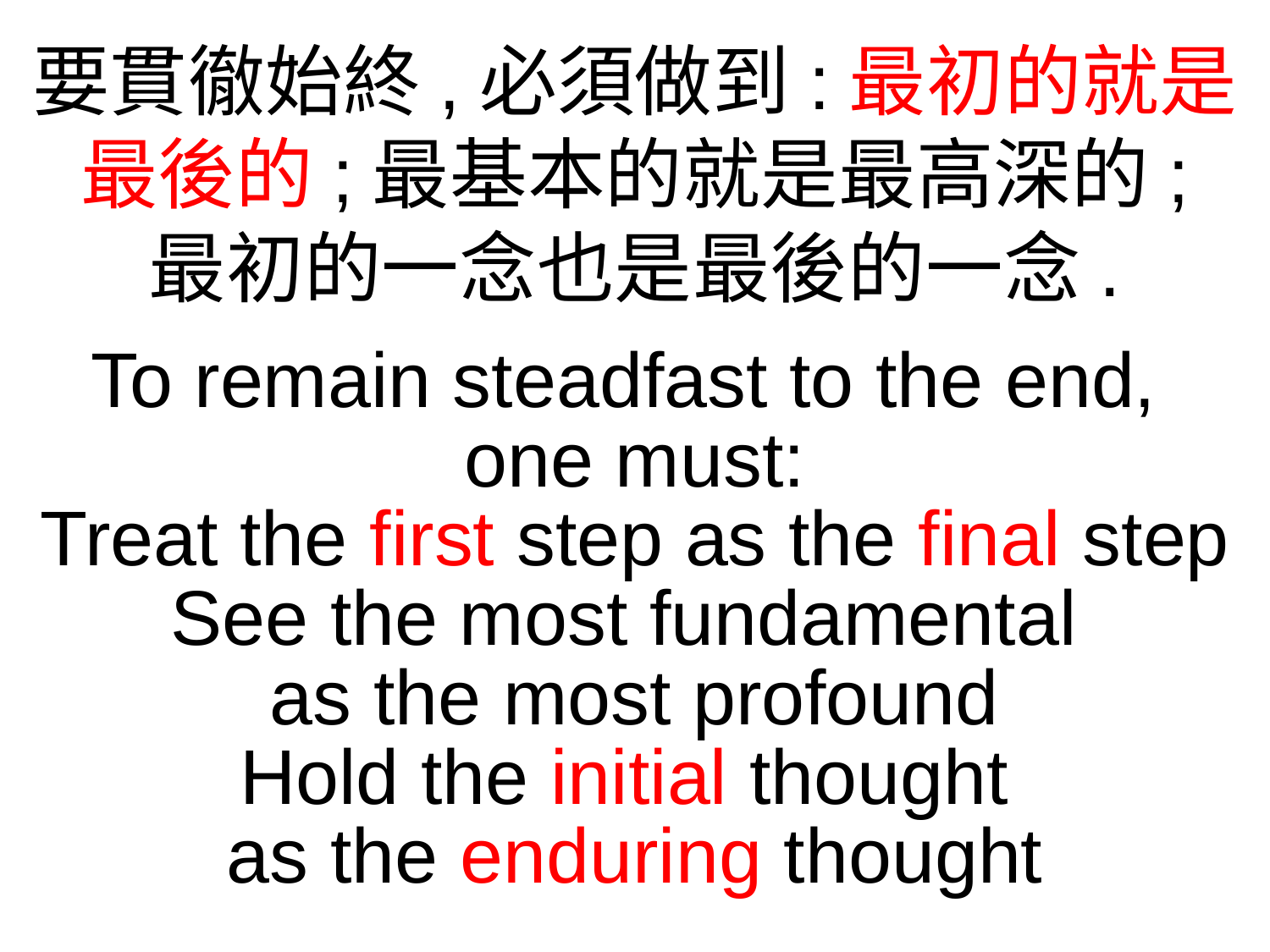

要貫徹始終,必須做到:最初的就是最後的;最基本的就是最高深的;
最初的一念也是最後的一念.
To remain steadfast to the end,
one must:
Treat the first step as the final step
See the most fundamental
as the most profound
Hold the initial thought
as the enduring thought